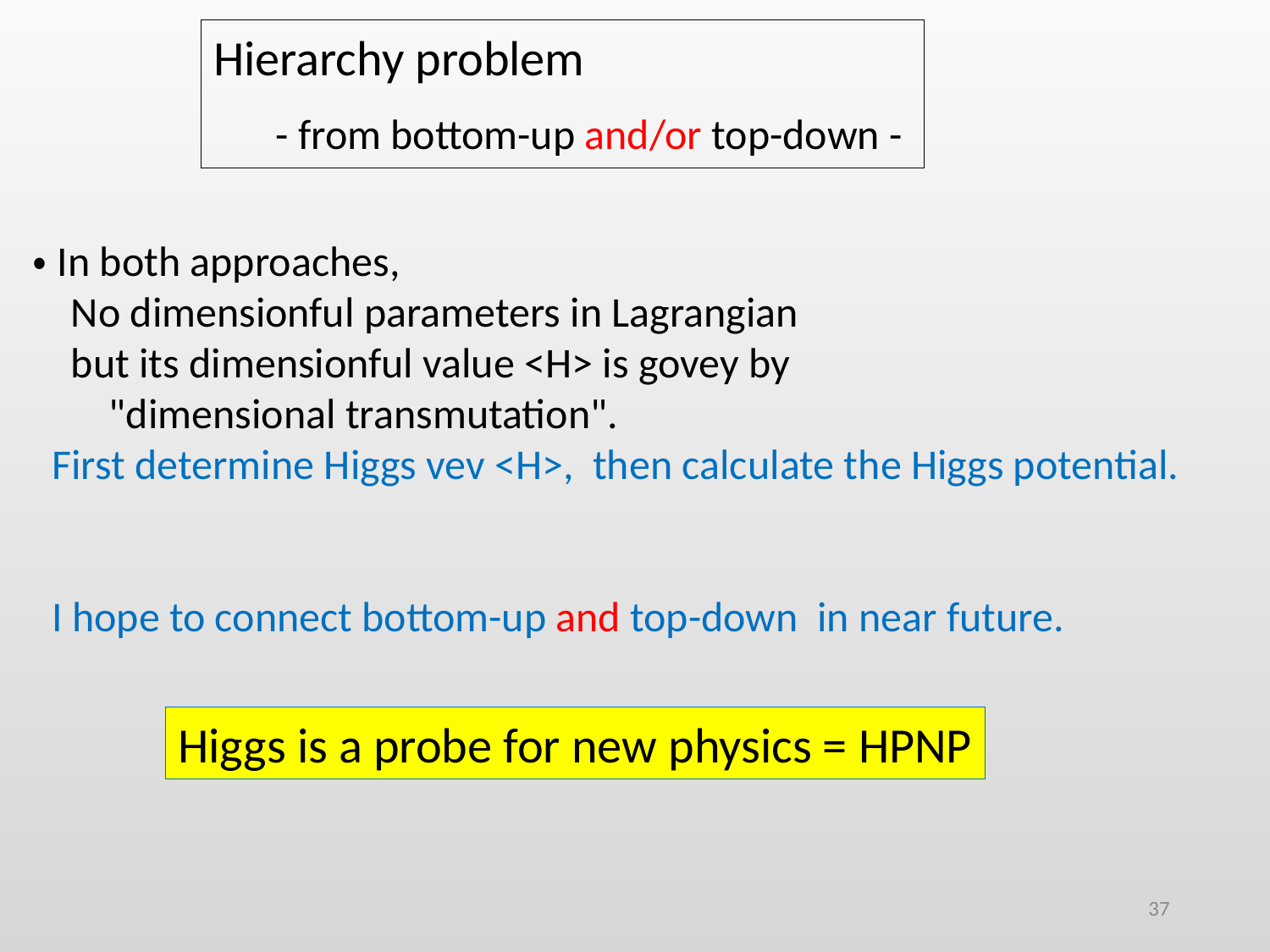

Hierarchy problem
     - from bottom-up and/or top-down -
・In both approaches,
    No dimensionful parameters in Lagrangian
    but its dimensionful value <H> is govey by
        "dimensional transmutation".
  First determine Higgs vev <H>,  then calculate the Higgs potential.

  I hope to connect bottom-up and top-down  in near future.
Higgs is a probe for new physics = HPNP
37